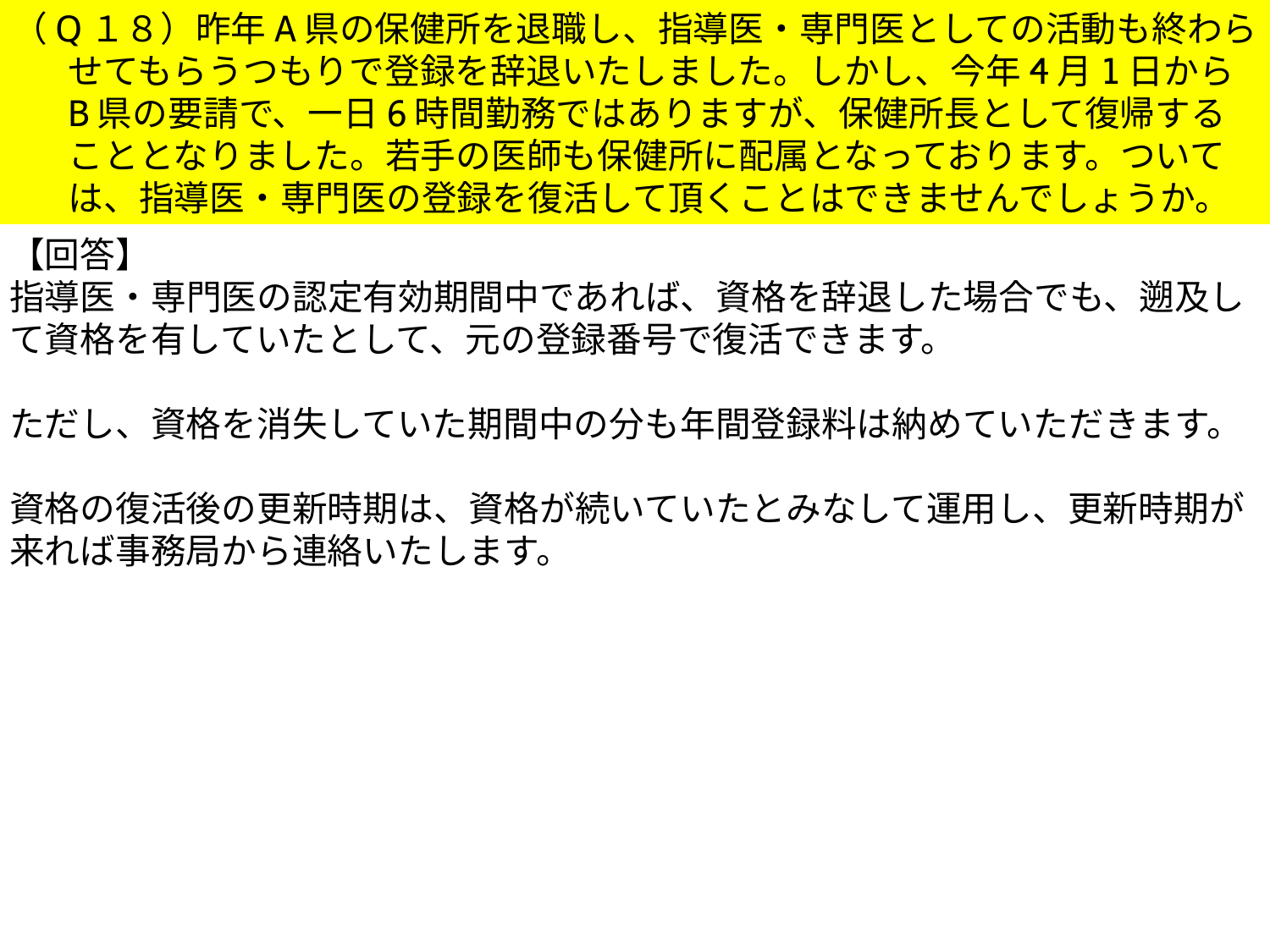

（Q１８）昨年A県の保健所を退職し、指導医・専門医としての活動も終わらせてもらうつもりで登録を辞退いたしました。しかし、今年4月1日からB県の要請で、一日6時間勤務ではありますが、保健所長として復帰することとなりました。若手の医師も保健所に配属となっております。ついては、指導医・専門医の登録を復活して頂くことはできませんでしょうか。
【回答】
指導医・専門医の認定有効期間中であれば、資格を辞退した場合でも、遡及して資格を有していたとして、元の登録番号で復活できます。

ただし、資格を消失していた期間中の分も年間登録料は納めていただきます。

資格の復活後の更新時期は、資格が続いていたとみなして運用し、更新時期が来れば事務局から連絡いたします。